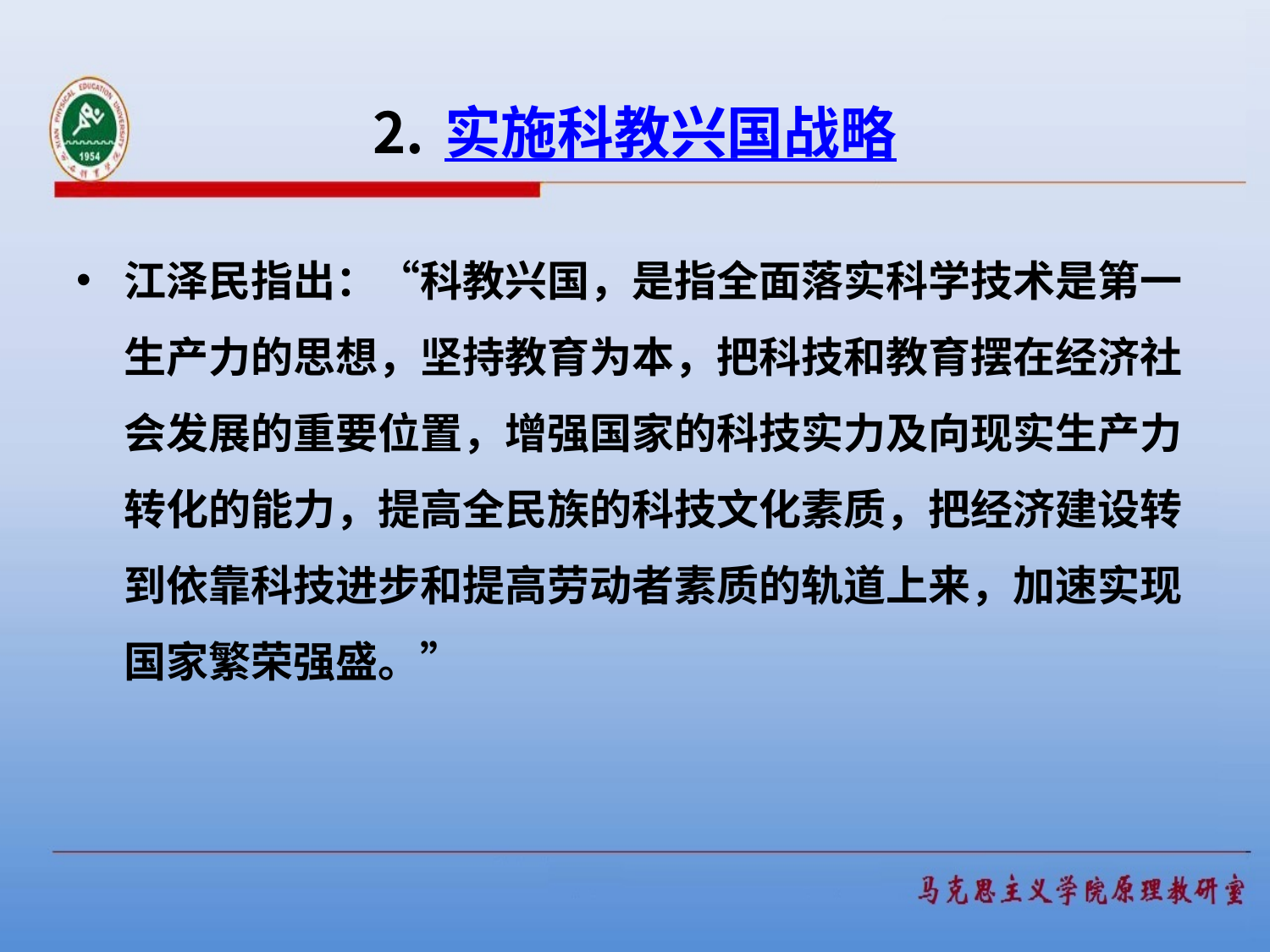

# 实施科教兴国战略
江泽民指出：“科教兴国，是指全面落实科学技术是第一生产力的思想，坚持教育为本，把科技和教育摆在经济社会发展的重要位置，增强国家的科技实力及向现实生产力转化的能力，提高全民族的科技文化素质，把经济建设转到依靠科技进步和提高劳动者素质的轨道上来，加速实现国家繁荣强盛。”